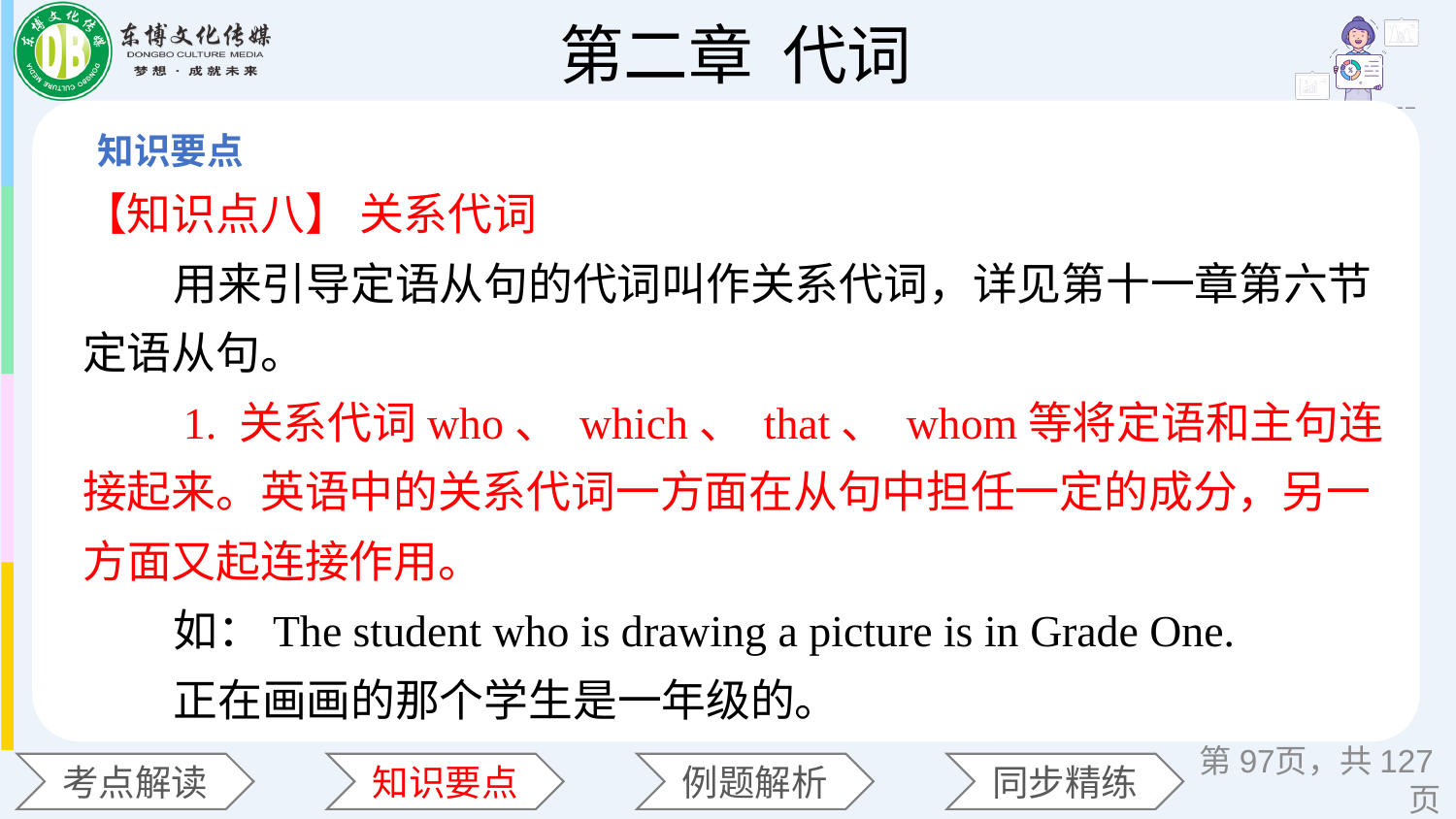

【知识点八】 关系代词
        用来引导定语从句的代词叫作关系代词，详见第十一章第六节定语从句。
         1. 关系代词who、 which、 that、 whom等将定语和主句连接起来。英语中的关系代词一方面在从句中担任一定的成分，另一方面又起连接作用。
        如：The student who is drawing a picture is in Grade One.
        正在画画的那个学生是一年级的。
第97页，共127页